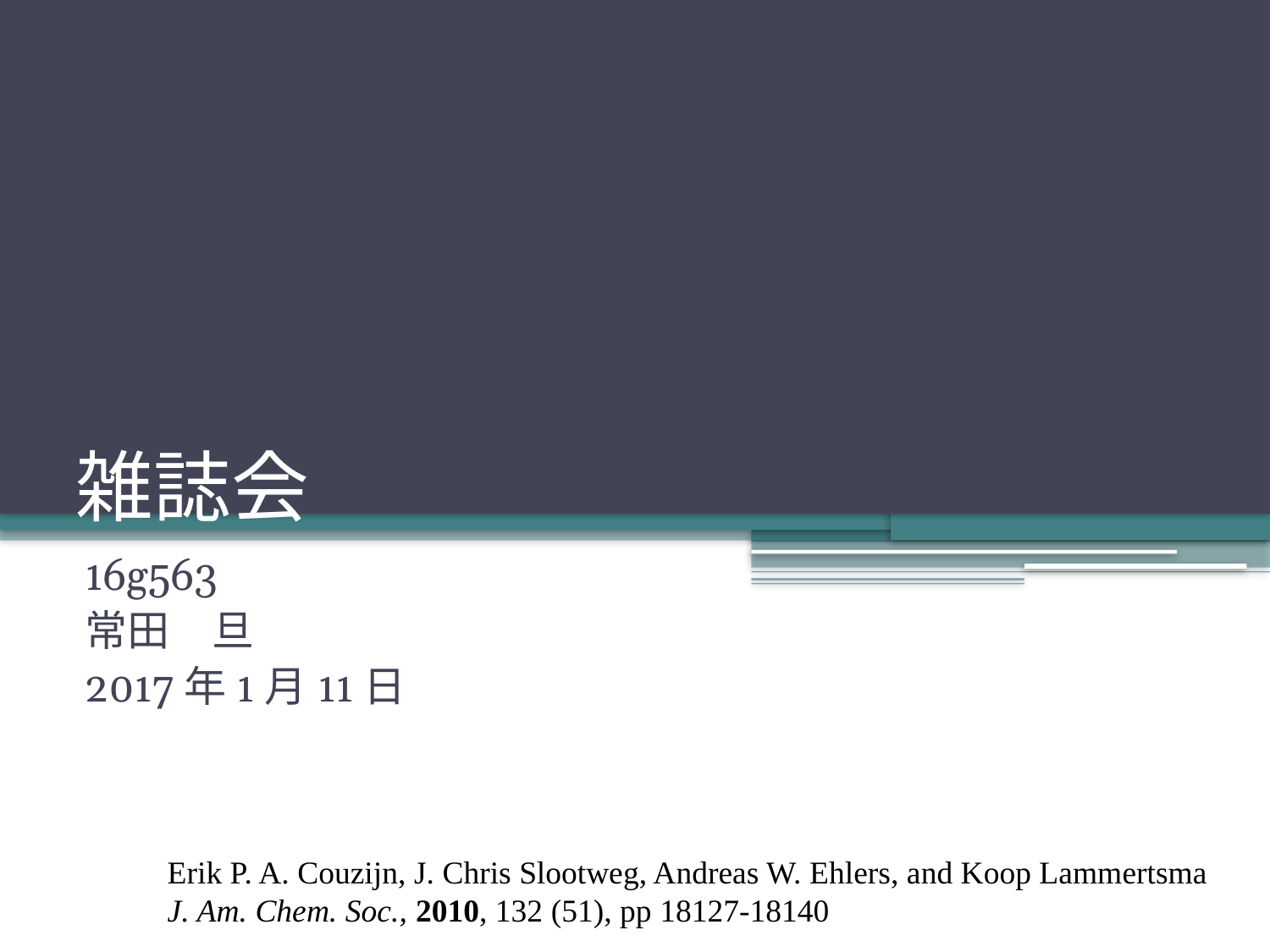

# 雑誌会
16g563
常田　旦
2017年1月11日
Erik P. A. Couzijn, J. Chris Slootweg, Andreas W. Ehlers, and Koop Lammertsma
J. Am. Chem. Soc., 2010, 132 (51), pp 18127-18140